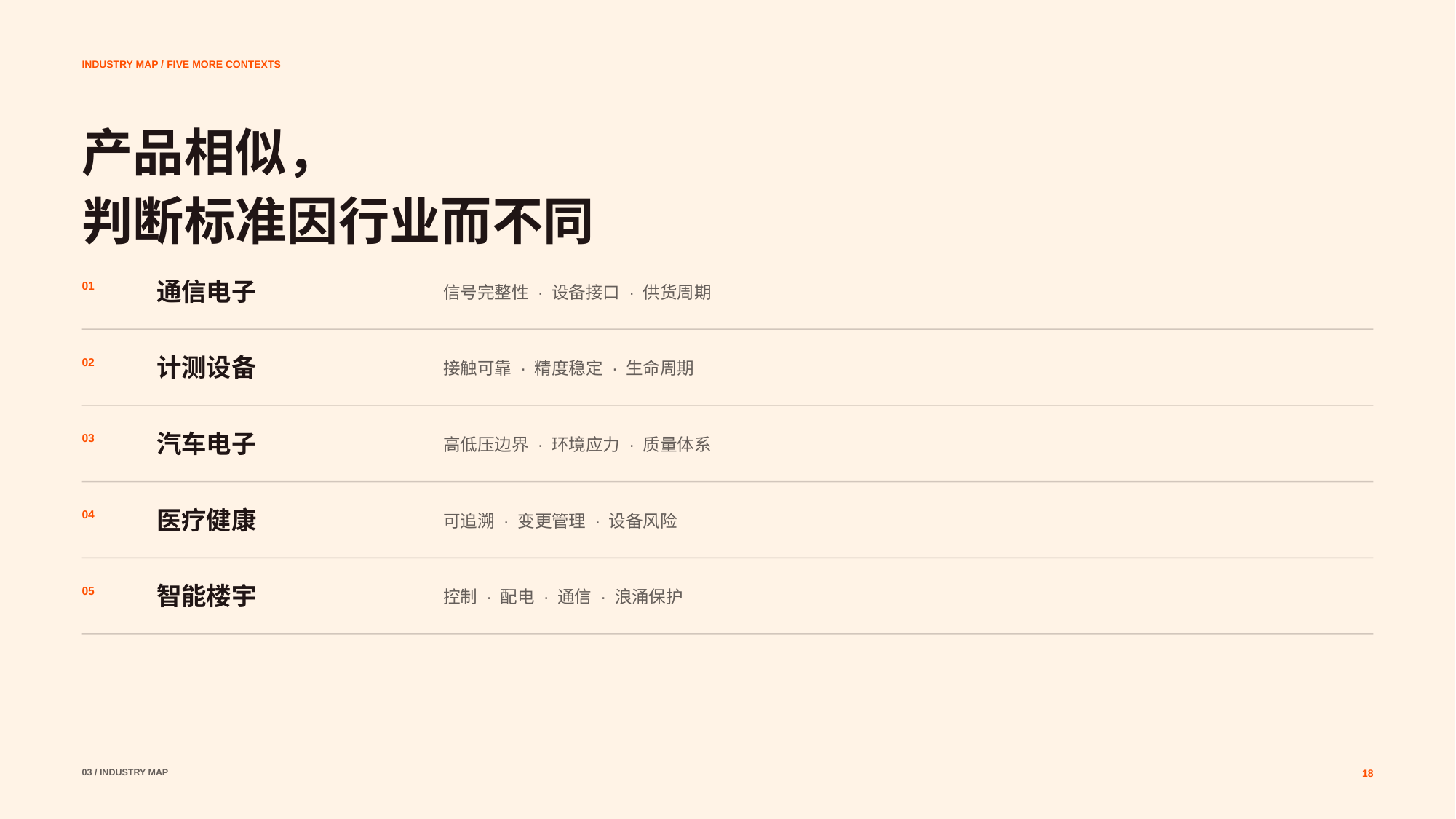

INDUSTRY MAP / FIVE MORE CONTEXTS
产品相似，
判断标准因行业而不同
通信电子
信号完整性 · 设备接口 · 供货周期
01

计测设备
接触可靠 · 精度稳定 · 生命周期
02

汽车电子
高低压边界 · 环境应力 · 质量体系
03

医疗健康
可追溯 · 变更管理 · 设备风险
04

智能楼宇
控制 · 配电 · 通信 · 浪涌保护
05

03 / INDUSTRY MAP
18